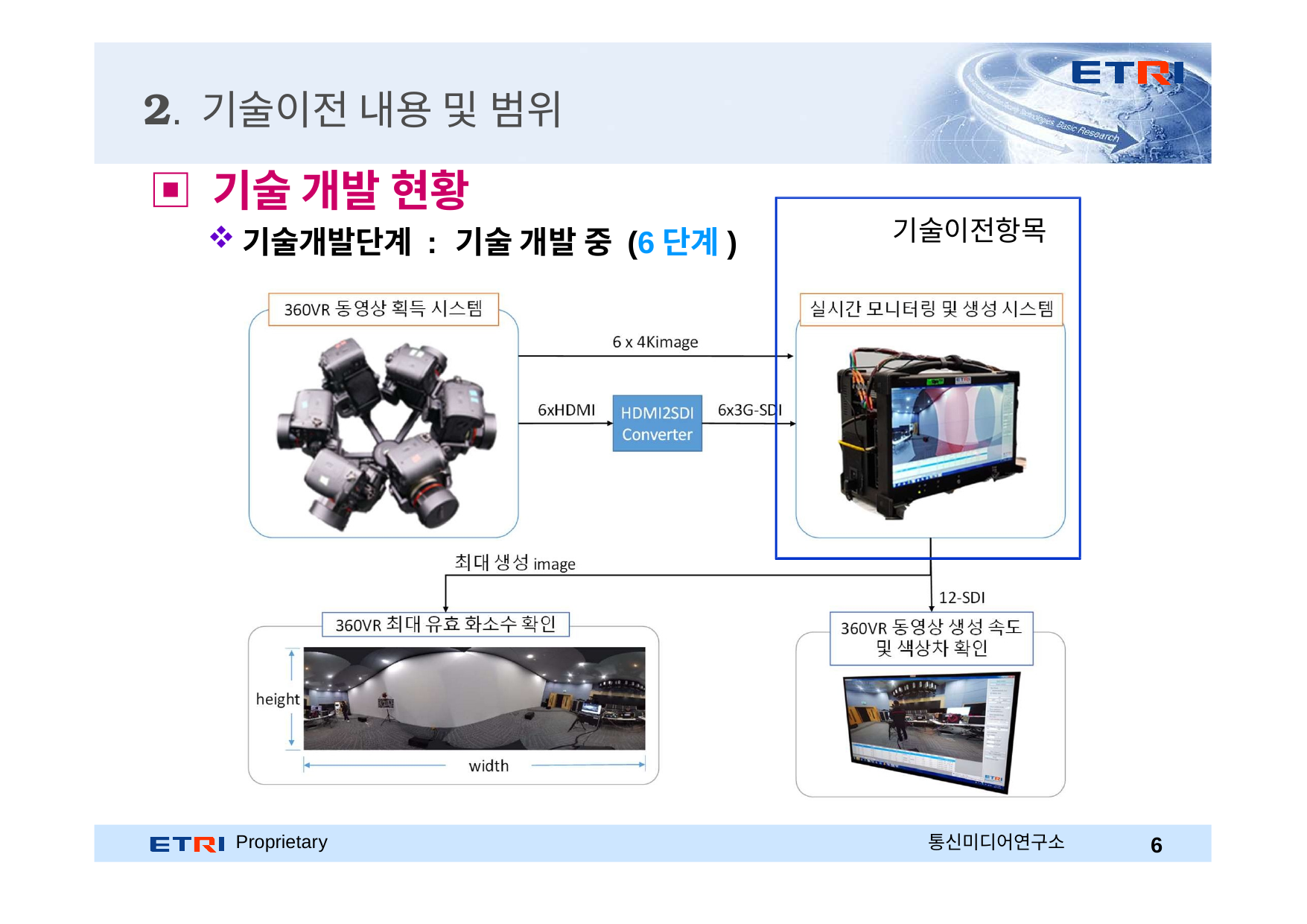

# 2. 기술이전 내용 및 범위
▣ 기술 개발 현황
기술개발단계 : 기술 개발 중 (6단계)

기술이전항목

Proprietary
통신미디어연구소
6